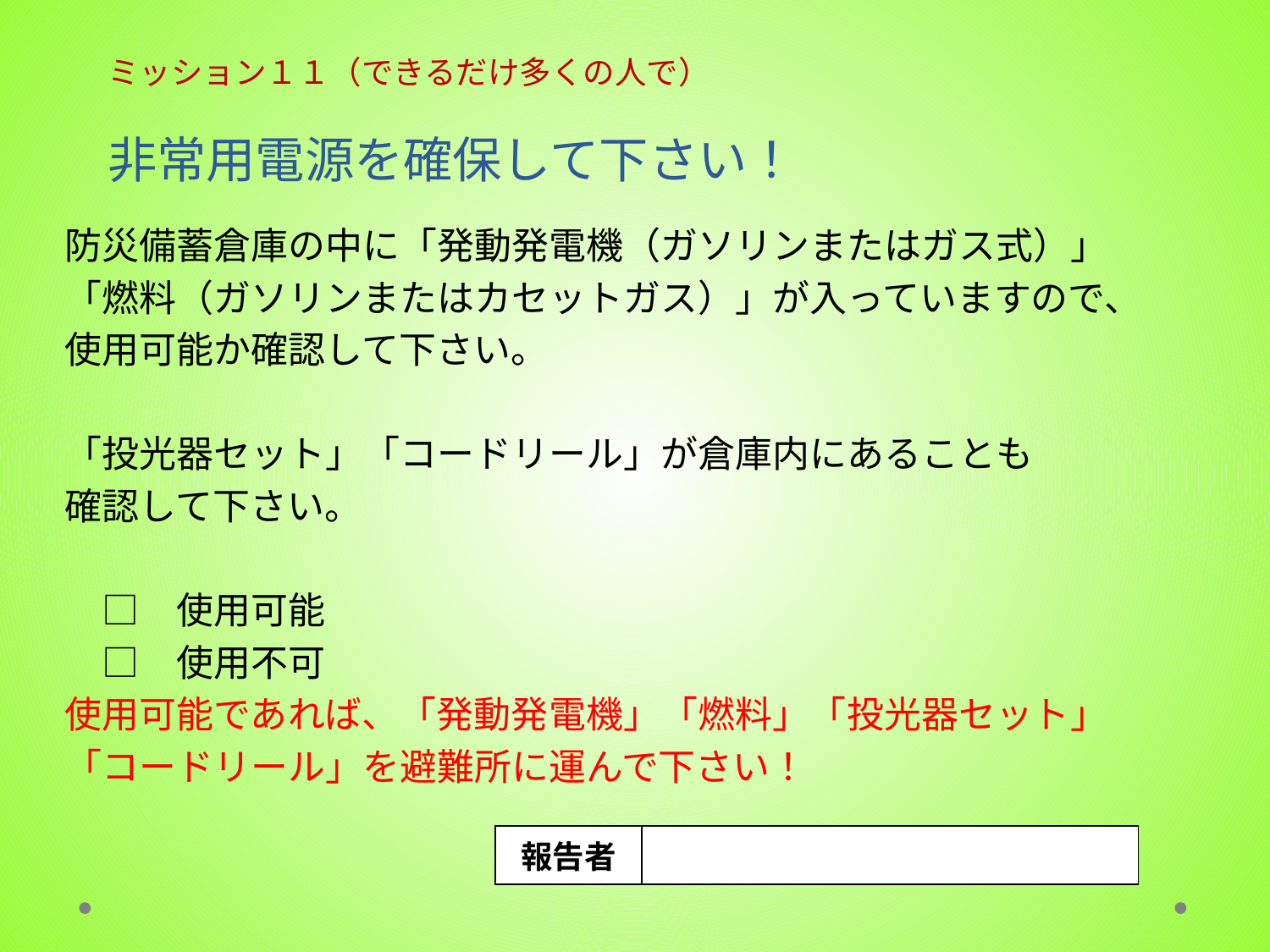

# ミッション１１（できるだけ多くの人で） 非常用電源を確保して下さい！
　防災備蓄倉庫の中に「発動発電機（ガソリンまたはガス式）」
　「燃料（ガソリンまたはカセットガス）」が入っていますので、
　使用可能か確認して下さい。

　「投光器セット」「コードリール」が倉庫内にあることも
　確認して下さい。

　　□　使用可能
　　□　使用不可
　使用可能であれば、「発動発電機」「燃料」「投光器セット」
　「コードリール」を避難所に運んで下さい！

| 報告者 |  |
| --- | --- |